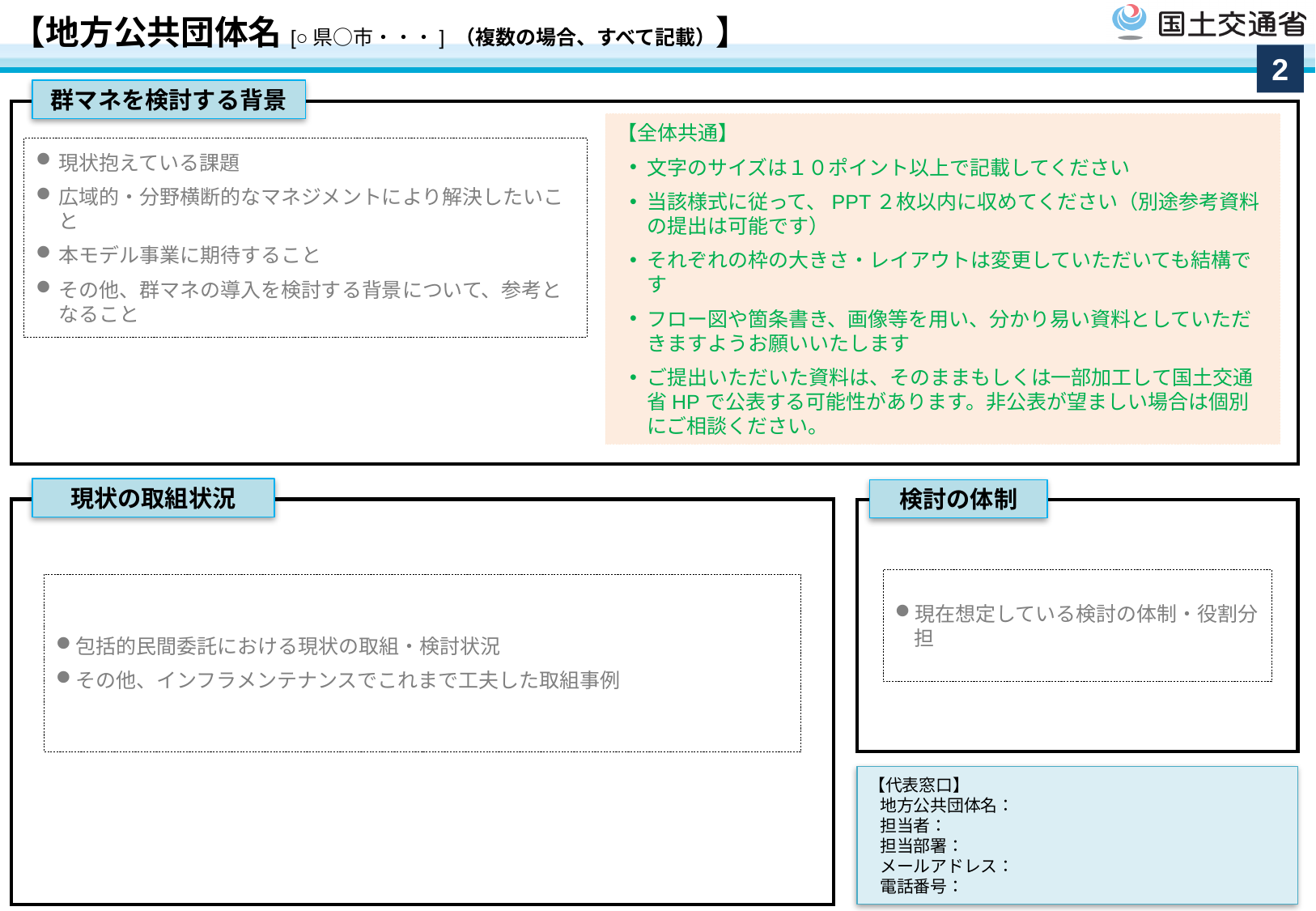

【地方公共団体名[○県○市・・・] （複数の場合、すべて記載）】
2
群マネを検討する背景

【全体共通】
文字のサイズは１０ポイント以上で記載してください
当該様式に従って、PPT２枚以内に収めてください（別途参考資料の提出は可能です）
それぞれの枠の大きさ・レイアウトは変更していただいても結構です
フロー図や箇条書き、画像等を用い、分かり易い資料としていただきますようお願いいたします
ご提出いただいた資料は、そのままもしくは一部加工して国土交通省HPで公表する可能性があります。非公表が望ましい場合は個別にご相談ください。
現状抱えている課題
広域的・分野横断的なマネジメントにより解決したいこと
本モデル事業に期待すること
その他、群マネの導入を検討する背景について、参考となること
現状の取組状況
検討の体制

現在想定している検討の体制・役割分担
包括的民間委託における現状の取組・検討状況
その他、インフラメンテナンスでこれまで工夫した取組事例
【代表窓口】
地方公共団体名：
担当者：
担当部署：
メールアドレス：
電話番号：